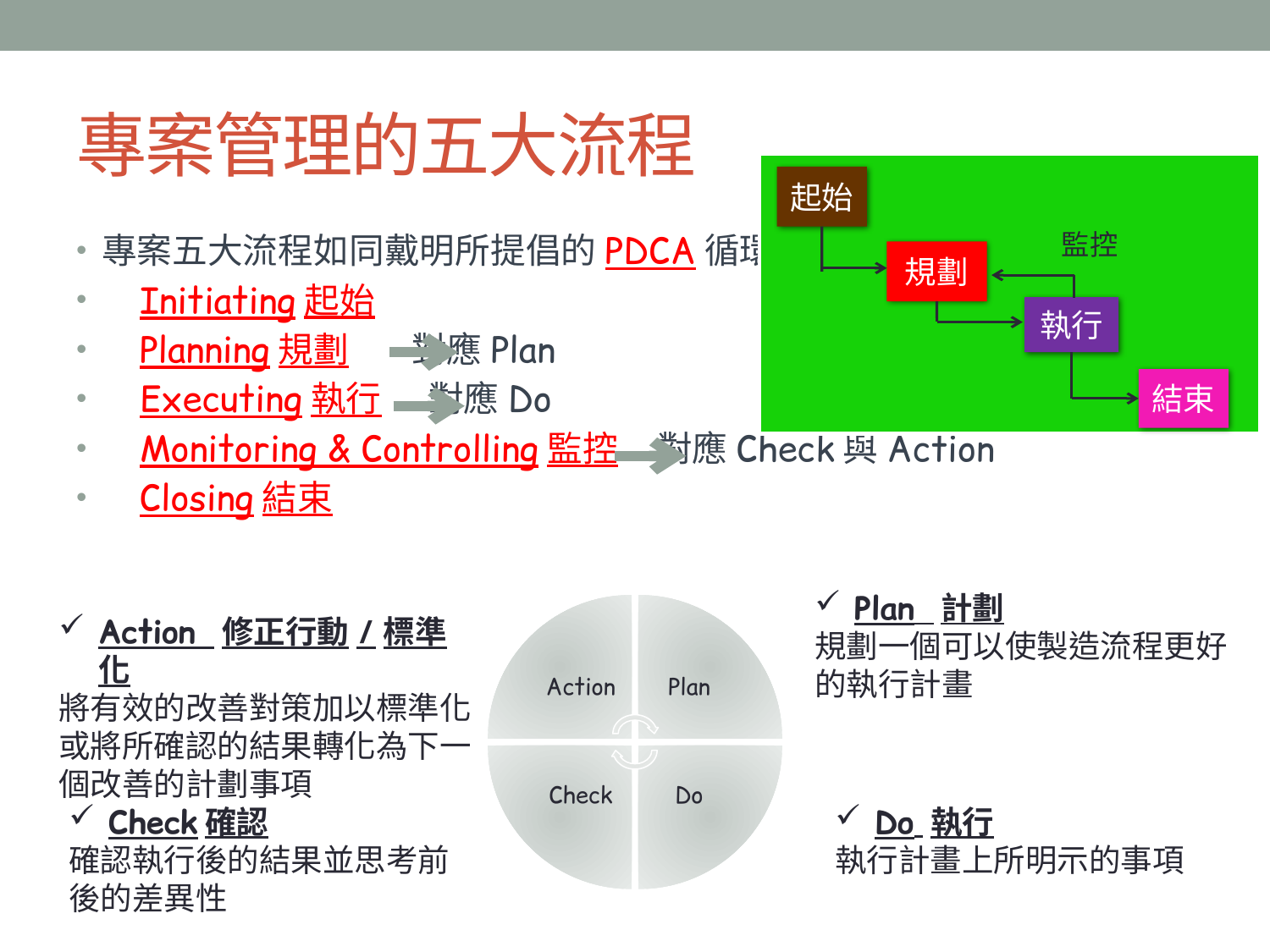

# 專案管理的五大流程

起始
監控
專案五大流程如同戴明所提倡的PDCA循環
Initiating起始
Planning規劃        對應Plan
Executing執行      對應Do
Monitoring & Controlling監控     對應Check與Action
Closing結束
規劃
執行
結束
Action
Plan
Do
Check
Plan 計劃
規劃一個可以使製造流程更好的執行計畫
Action 修正行動/標準化
將有效的改善對策加以標準化或將所確認的結果轉化為下一個改善的計劃事項
Check確認
確認執行後的結果並思考前後的差異性
Do 執行
執行計畫上所明示的事項